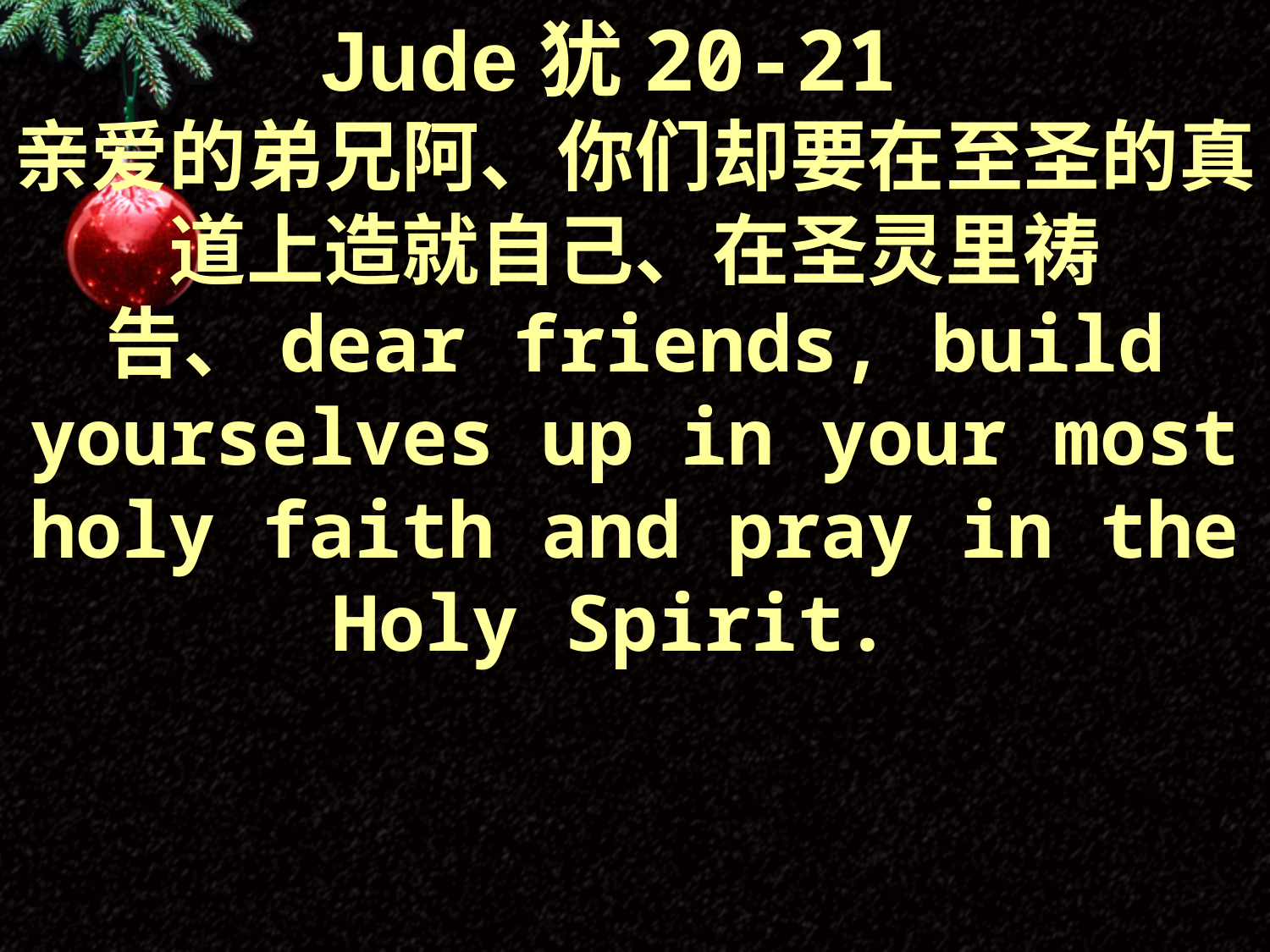

Jude犹20-21
亲爱的弟兄阿、你们却要在至圣的真道上造就自己、在圣灵里祷告、dear friends, build yourselves up in your most holy faith and pray in the Holy Spirit.